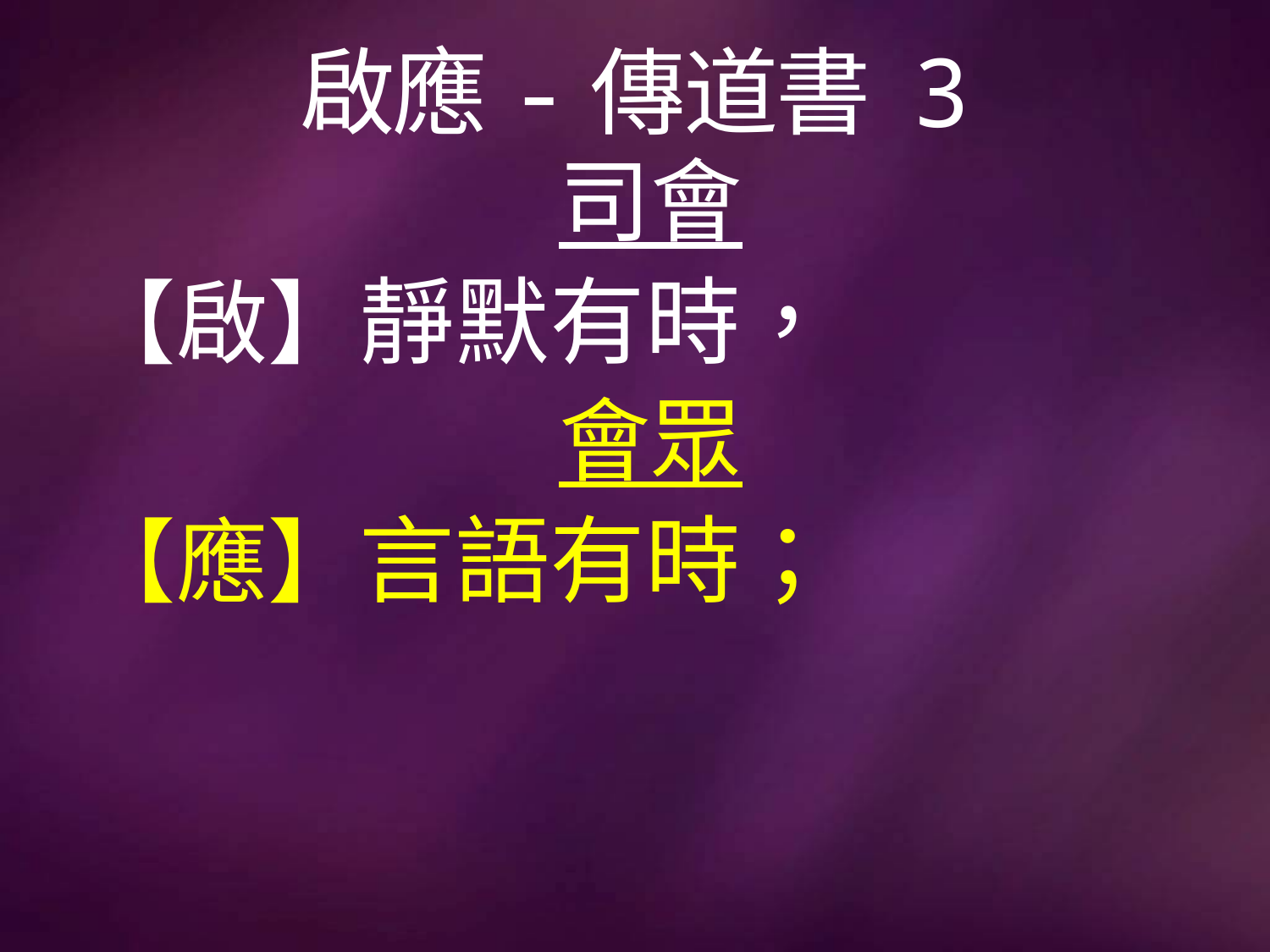

# 啟應-傳道書 3
司會
【啟】靜默有時，
會眾
【應】言語有時；